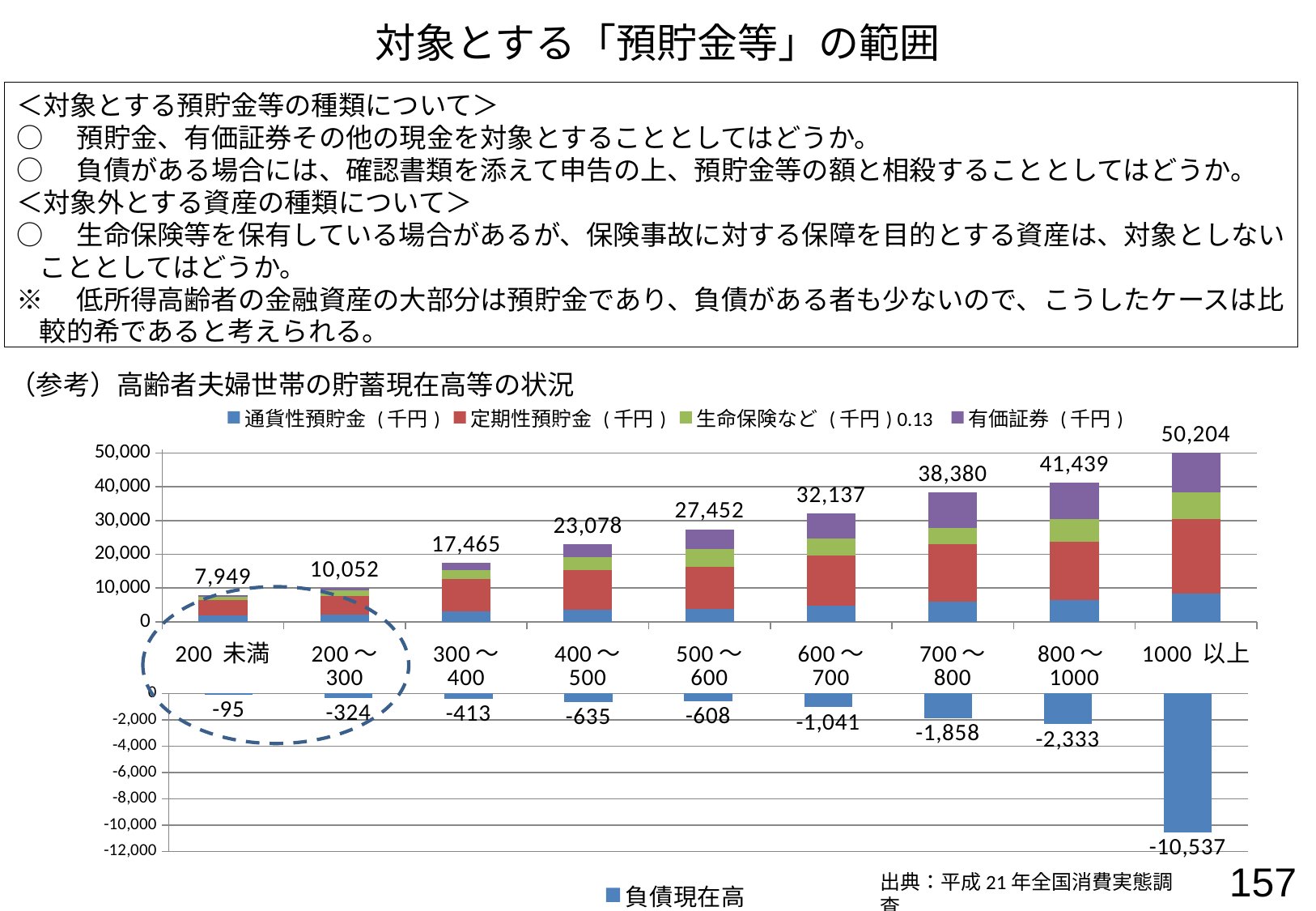

対象とする「預貯金等」の範囲
＜対象とする預貯金等の種類について＞
○　預貯金、有価証券その他の現金を対象とすることとしてはどうか。
○　負債がある場合には、確認書類を添えて申告の上、預貯金等の額と相殺することとしてはどうか。
＜対象外とする資産の種類について＞
○　生命保険等を保有している場合があるが、保険事故に対する保障を目的とする資産は、対象としないこととしてはどうか。
※　低所得高齢者の金融資産の大部分は預貯金であり、負債がある者も少ないので、こうしたケースは比較的希であると考えられる。
（参考）高齢者夫婦世帯の貯蓄現在高等の状況

### Chart

| Category | 通貨性預貯金 (千円) | 定期性預貯金 (千円) | 生命保険など (千円) 0.13  | 有価証券 (千円) | 貯蓄現在高 |
|---|---|---|---|---|---|
| 200 未満 | 1999.0 | 4358.0 | 1032.0 | 521.0 | 7949.0 |
| 200～ 300 | 2102.0 | 5521.0 | 1707.0 | 688.0 | 10052.0 |
| 300～ 400 | 2981.0 | 9676.0 | 2759.0 | 2032.0 | 17465.0 |
| 400～ 500 | 3609.0 | 11708.0 | 3837.0 | 3866.0 | 23078.0 |
| 500～ 600 | 3878.0 | 12474.0 | 5203.0 | 5869.0 | 27452.0 |
| 600～ 700 | 4746.0 | 15019.0 | 5034.0 | 7218.0 | 32137.0 |
| 700～ 800 | 6099.0 | 16803.0 | 4924.0 | 10443.0 | 38380.0 |
| 800～1000 | 6449.0 | 17242.0 | 6704.0 | 10859.0 | 41439.0 |
| 1000 以上 | 8273.0 | 22239.0 | 7852.0 | 11816.0 | 50204.0 |

### Chart

| Category | 負債現在高 |
|---|---|
| 200 未満 | -95.0 |
| 200～ 300 | -324.0 |
| 300～ 400 | -413.0 |
| 400～ 500 | -635.0 |
| 500～ 600 | -608.0 |
| 600～ 700 | -1041.0 |
| 700～ 800 | -1858.0 |
| 800～1000 | -2333.0 |
| 1000 以上 | -10537.0 |
157
出典：平成21年全国消費実態調査